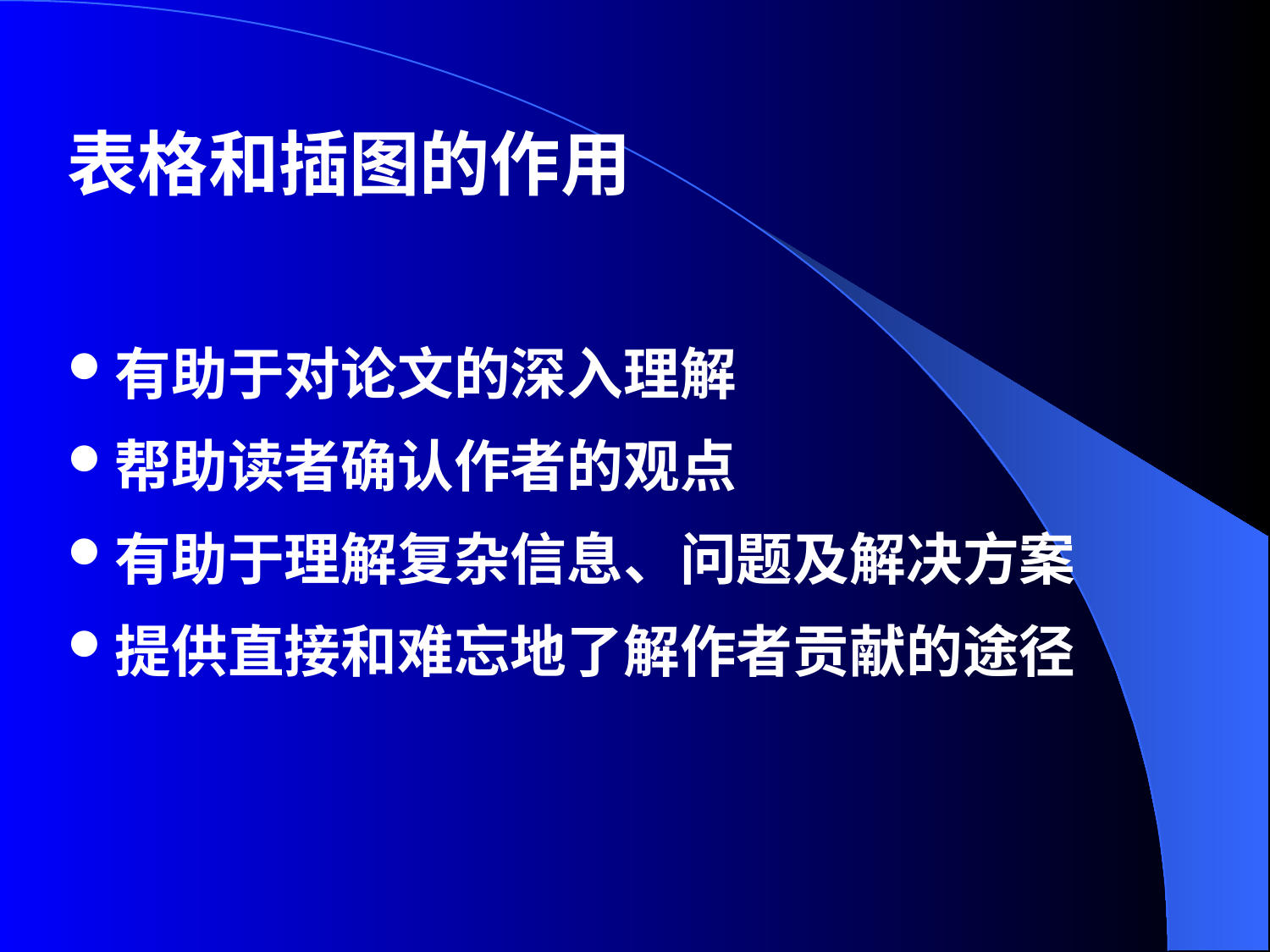

表格和插图的作用

有助于对论文的深入理解
帮助读者确认作者的观点
有助于理解复杂信息、问题及解决方案
提供直接和难忘地了解作者贡献的途径